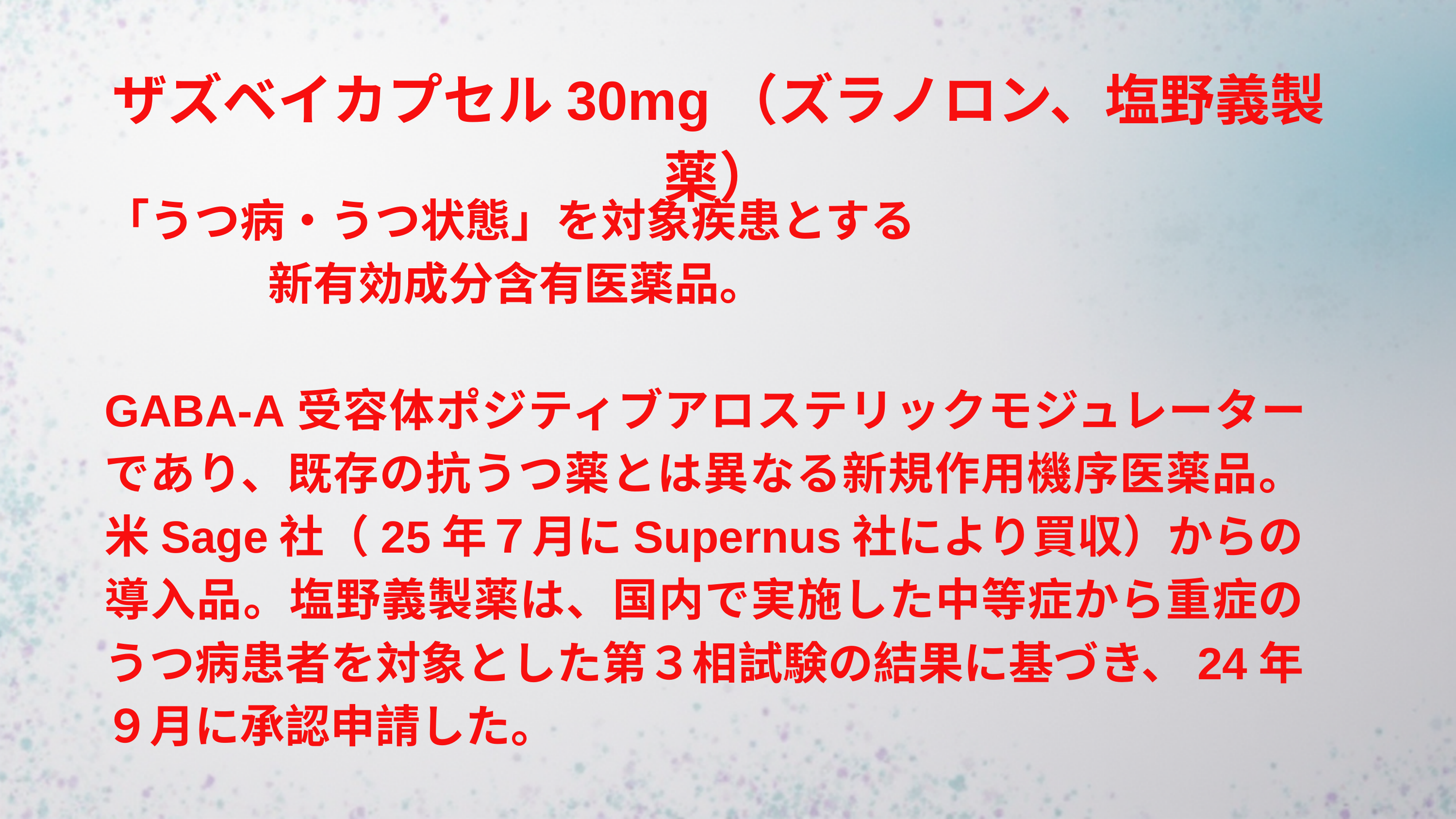

ザズベイカプセル30mg（ズラノロン、塩野義製薬）
「うつ病・うつ状態」を対象疾患とする
               新有効成分含有医薬品。

GABA-A受容体ポジティブアロステリックモジュレーターであり、既存の抗うつ薬とは異なる新規作用機序医薬品。米Sage社（25年７月にSupernus社により買収）からの導入品。塩野義製薬は、国内で実施した中等症から重症のうつ病患者を対象とした第３相試験の結果に基づき、24年９月に承認申請した。